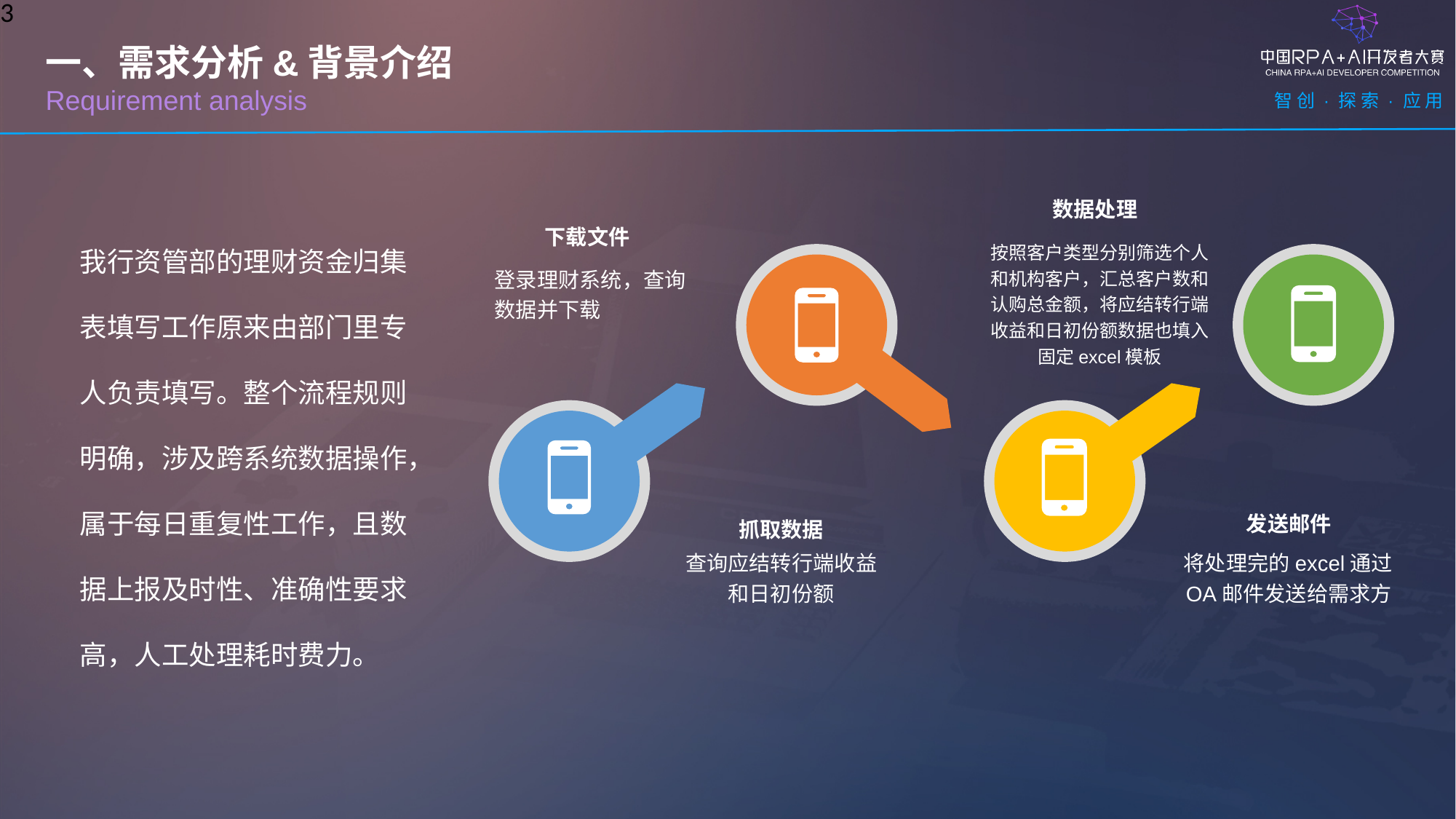

3
一、需求分析&背景介绍
Requirement analysis
数据处理
按照客户类型分别筛选个人和机构客户，汇总客户数和认购总金额，将应结转行端收益和日初份额数据也填入固定excel模板
下载文件
登录理财系统，查询数据并下载

发送邮件
抓取数据
查询应结转行端收益和日初份额
将处理完的excel通过OA邮件发送给需求方
我行资管部的理财资金归集表填写工作原来由部门里专人负责填写。整个流程规则明确，涉及跨系统数据操作，属于每日重复性工作，且数据上报及时性、准确性要求高，人工处理耗时费力。